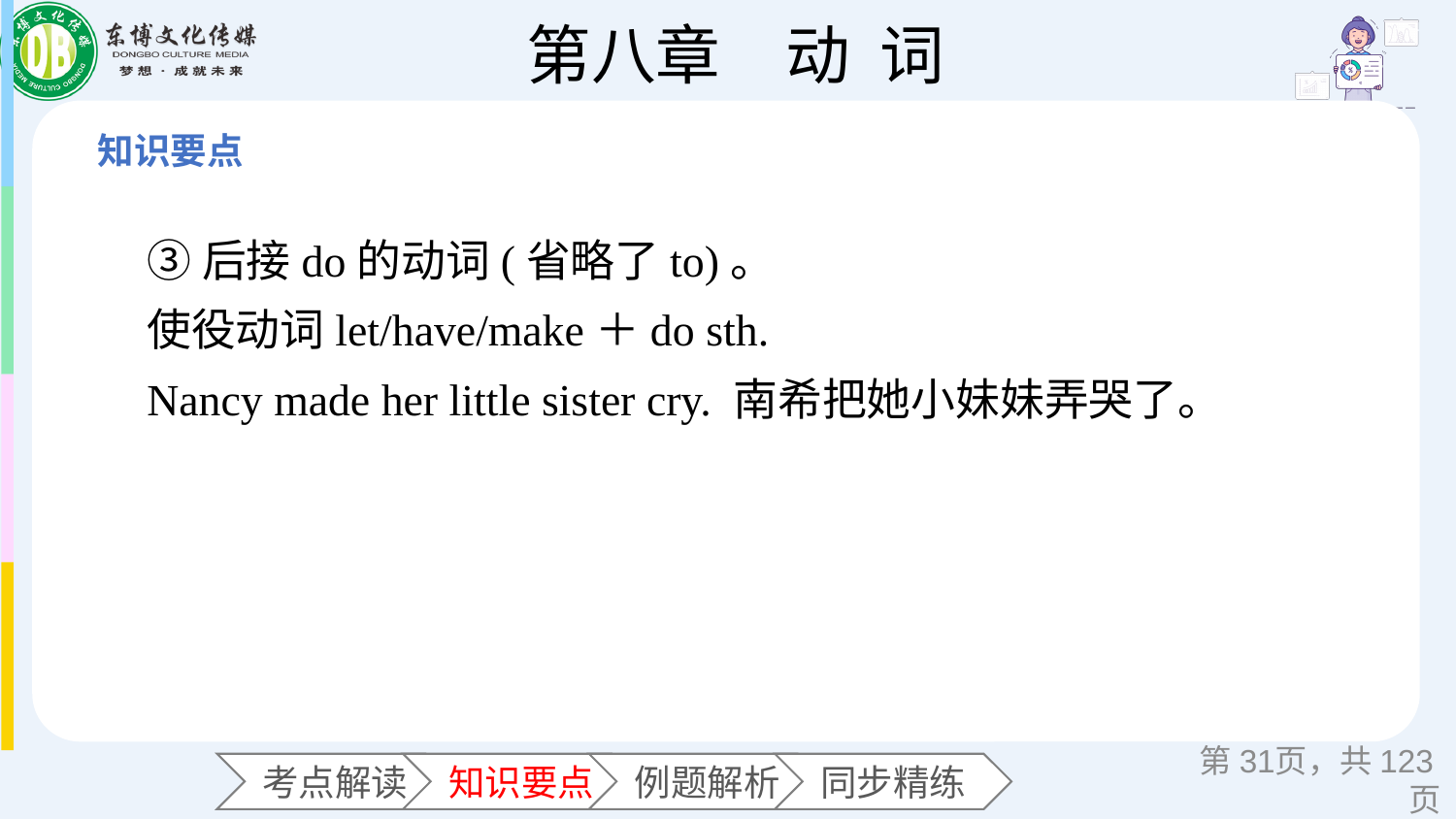

③后接do的动词(省略了to)。
使役动词let/have/make＋do sth.
Nancy made her little sister cry. 南希把她小妹妹弄哭了。
第31页，共123页